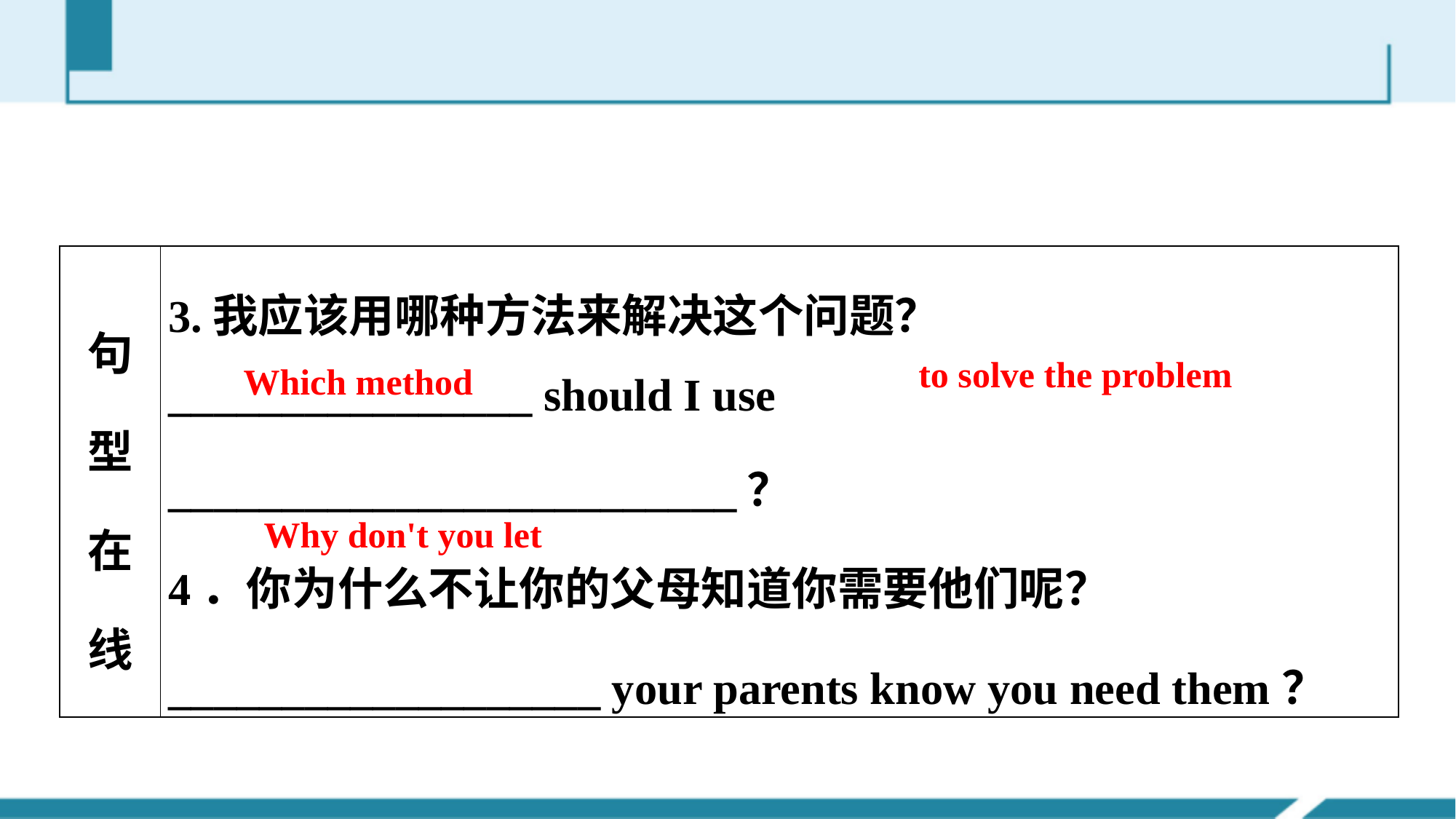

| 句型在线 | 3.我应该用哪种方法来解决这个问题？ \_\_\_\_\_\_\_\_\_\_\_\_\_\_\_\_ should I use \_\_\_\_\_\_\_\_\_\_\_\_\_\_\_\_\_\_\_\_\_\_\_\_\_？ 4．你为什么不让你的父母知道你需要他们呢？ \_\_\_\_\_\_\_\_\_\_\_\_\_\_\_\_\_\_\_ your parents know you need them？ |
| --- | --- |
to solve the problem
Which method
Why don't you let